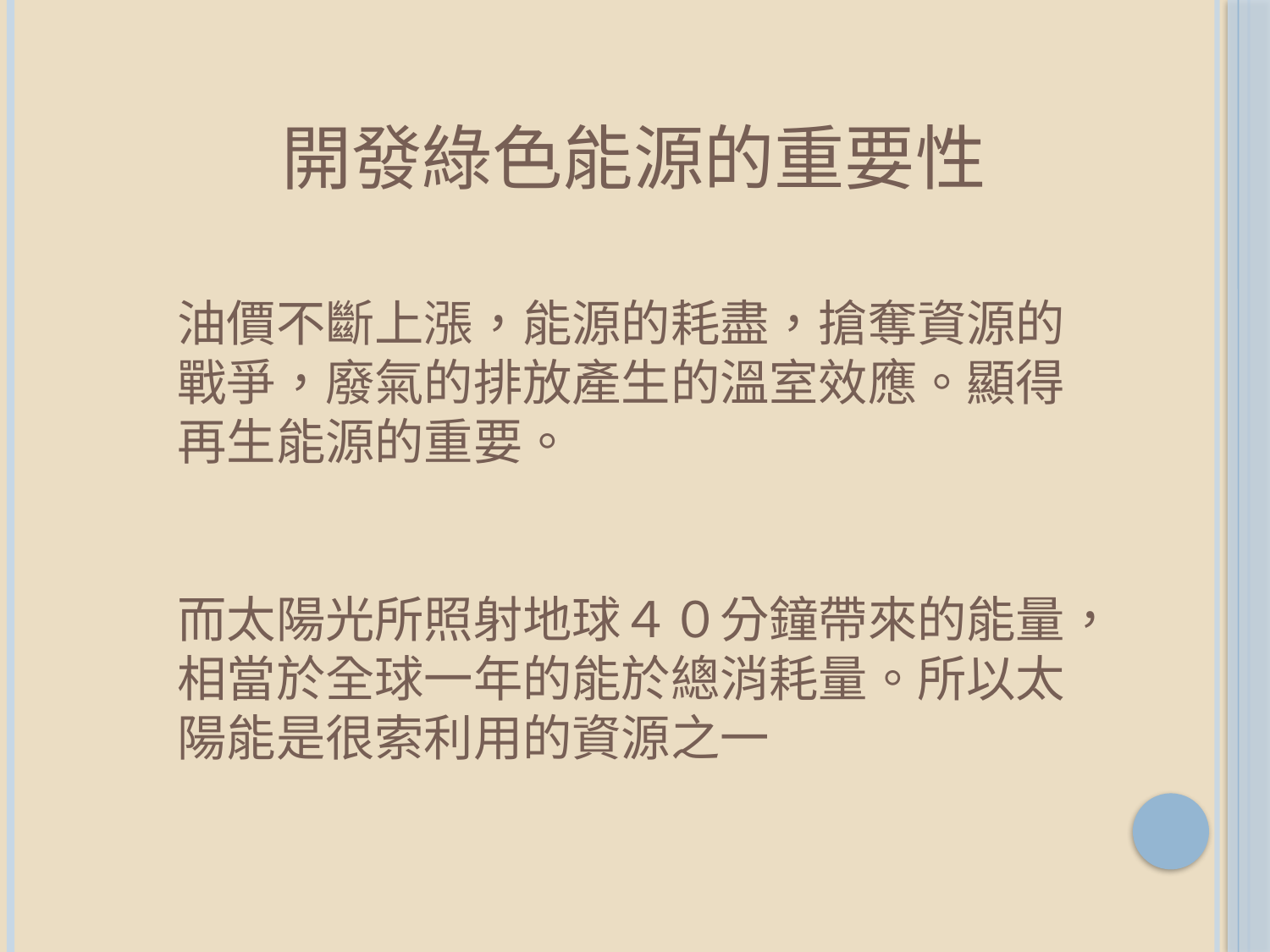

# 開發綠色能源的重要性
油價不斷上漲，能源的耗盡，搶奪資源的戰爭，廢氣的排放產生的溫室效應。顯得再生能源的重要。

而太陽光所照射地球４０分鐘帶來的能量，相當於全球一年的能於總消耗量。所以太陽能是很索利用的資源之一